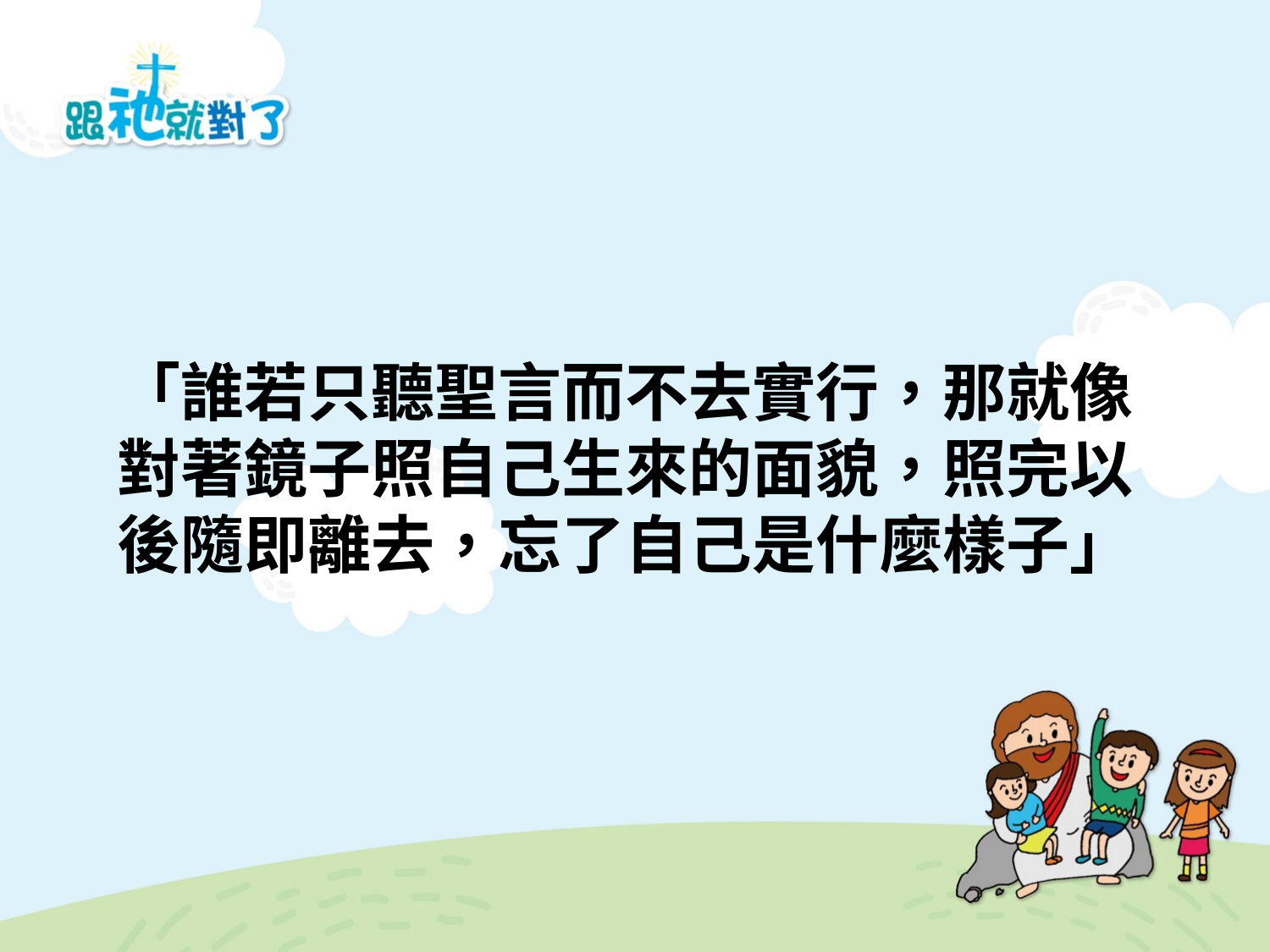

「誰若只聽聖言而不去實行，那就像對著鏡子照自己生來的面貌，照完以後隨即離去，忘了自己是什麼樣子」